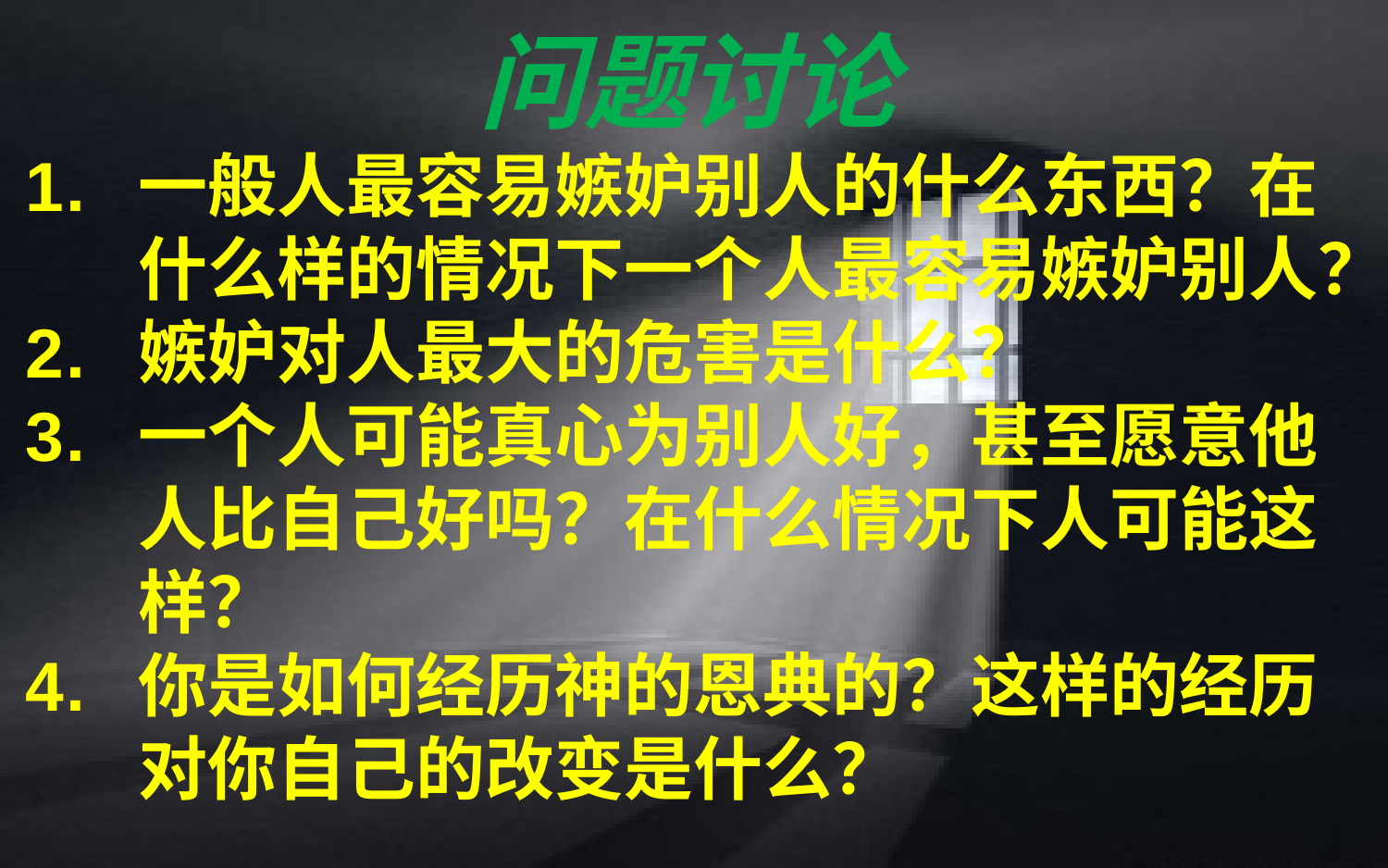

问题讨论
一般人最容易嫉妒别人的什么东西？在什么样的情况下一个人最容易嫉妒别人？
嫉妒对人最大的危害是什么？
一个人可能真心为别人好，甚至愿意他人比自己好吗？在什么情况下人可能这样？
你是如何经历神的恩典的？这样的经历对你自己的改变是什么？